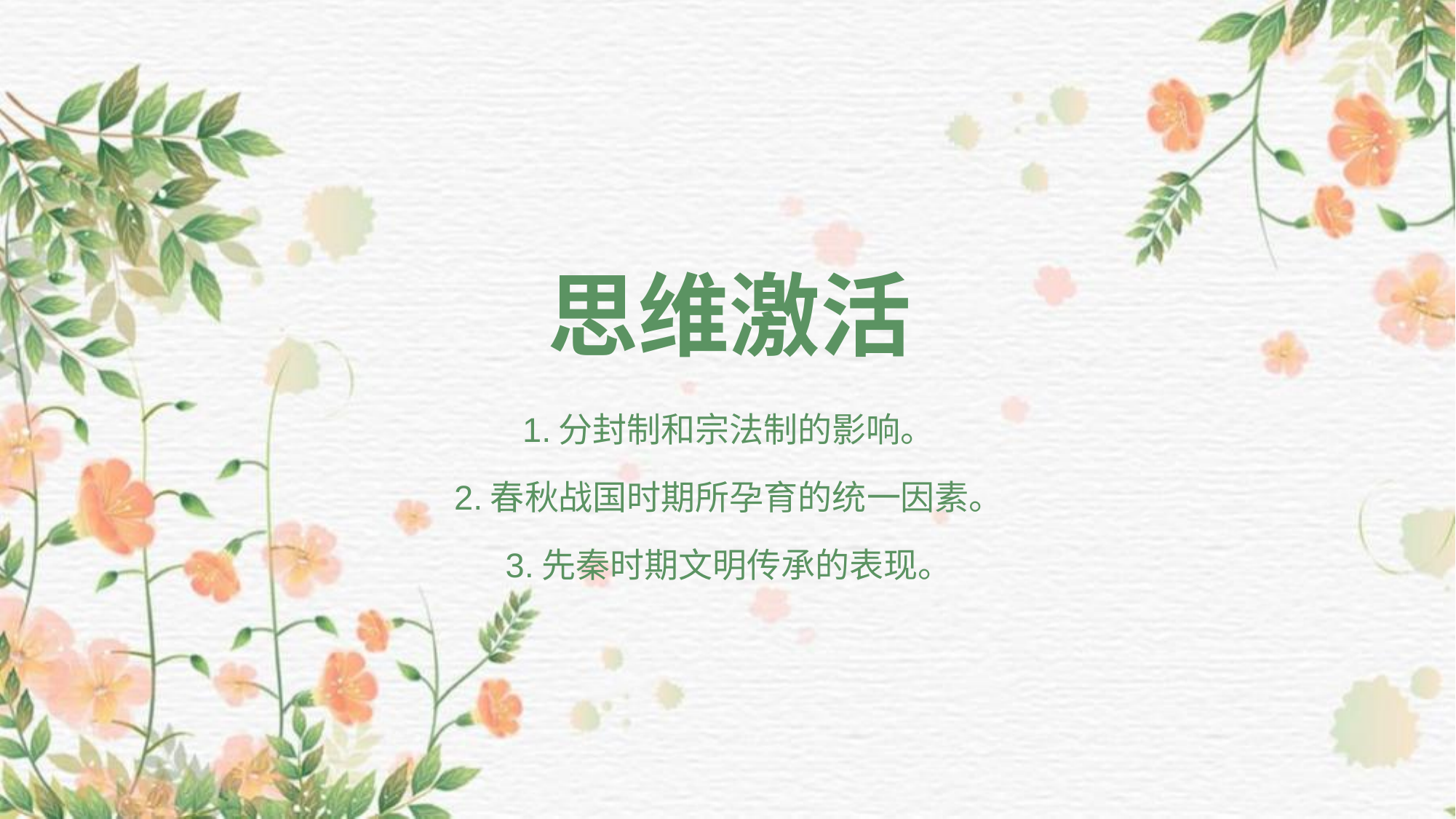

# 思维激活
1.分封制和宗法制的影响。
2.春秋战国时期所孕育的统一因素。
3.先秦时期文明传承的表现。